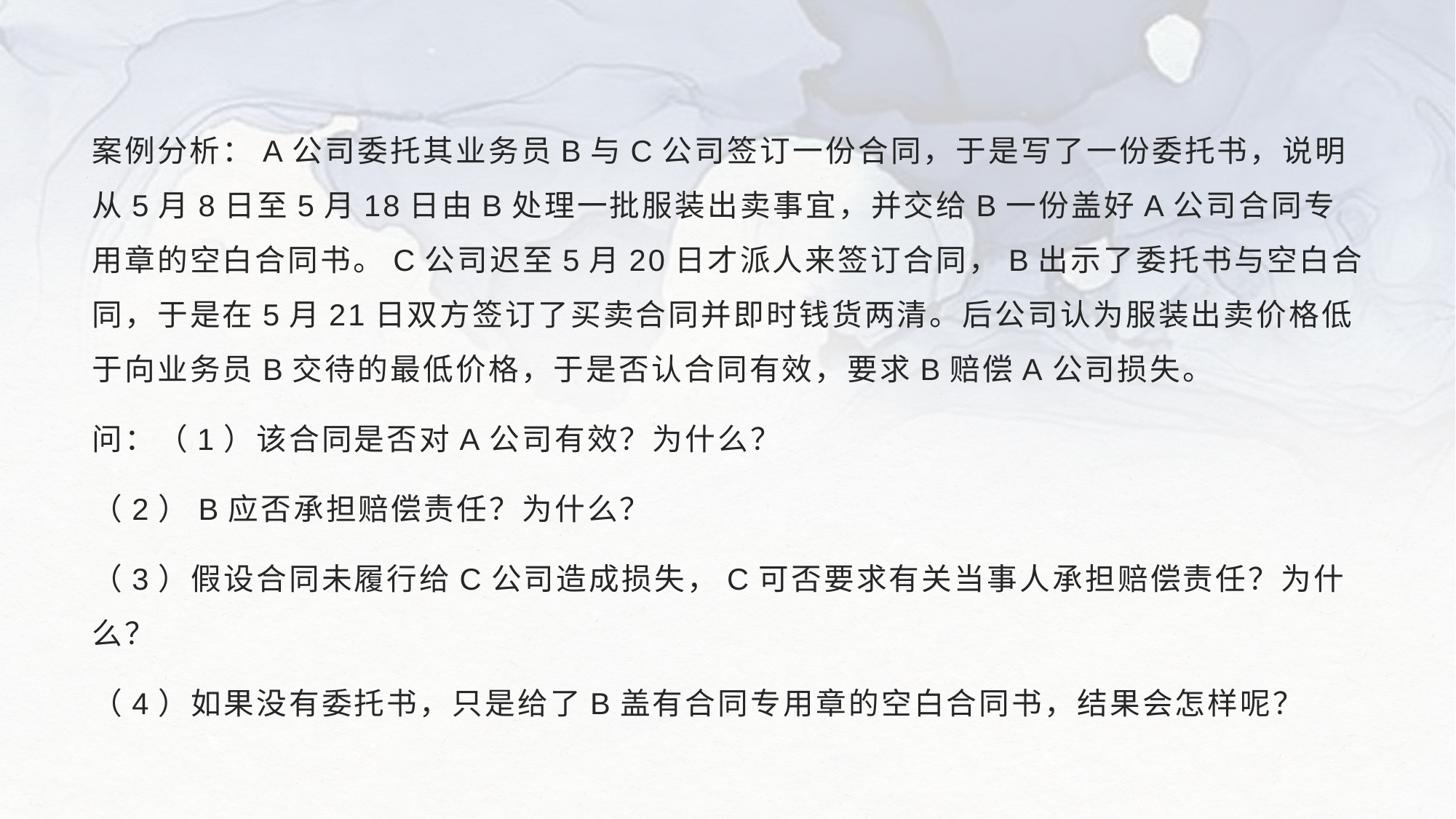

#
案例分析：A公司委托其业务员B与C公司签订一份合同，于是写了一份委托书，说明从5月8日至5月18日由B处理一批服装出卖事宜，并交给B一份盖好A公司合同专用章的空白合同书。C公司迟至5月20日才派人来签订合同，B出示了委托书与空白合同，于是在5月21日双方签订了买卖合同并即时钱货两清。后公司认为服装出卖价格低于向业务员B交待的最低价格，于是否认合同有效，要求B赔偿A公司损失。
问：（1）该合同是否对A公司有效？为什么？
（2）B应否承担赔偿责任？为什么？
（3）假设合同未履行给C公司造成损失，C可否要求有关当事人承担赔偿责任？为什么？
（4）如果没有委托书，只是给了B盖有合同专用章的空白合同书，结果会怎样呢？